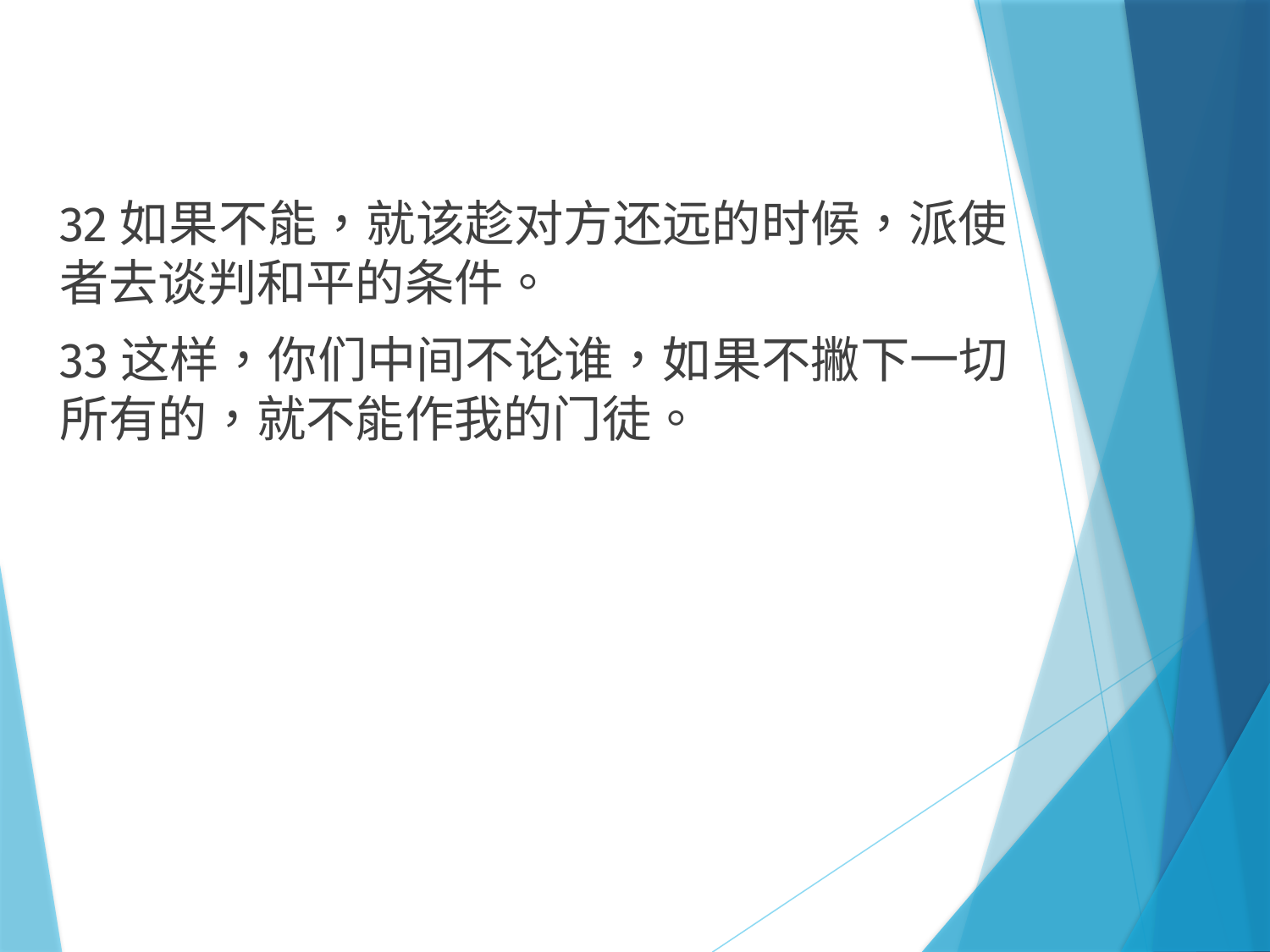

#
32如果不能，就该趁对方还远的时候，派使者去谈判和平的条件。
33这样，你们中间不论谁，如果不撇下一切所有的，就不能作我的门徒。